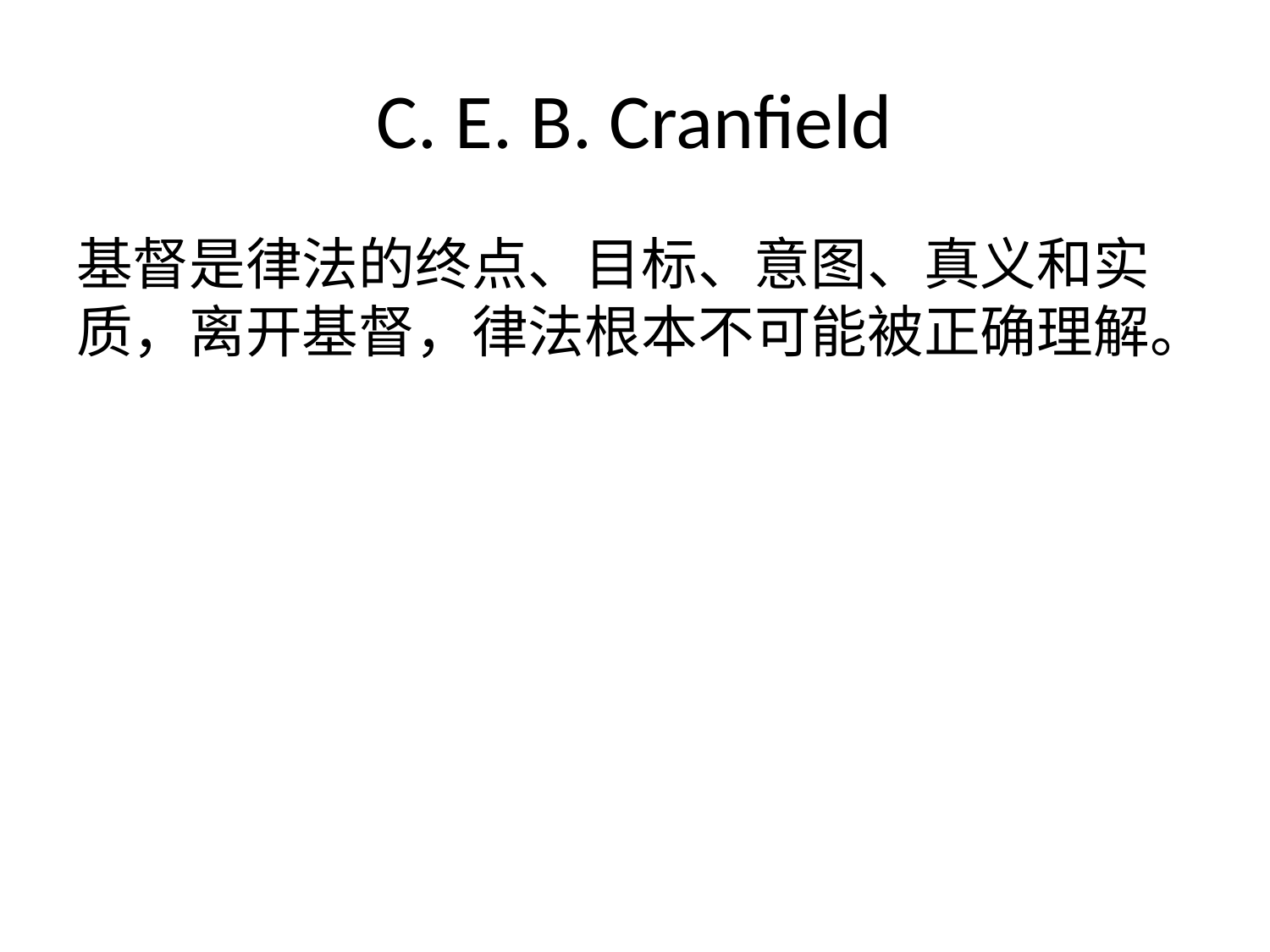

# C. E. B. Cranfield
基督是律法的终点、目标、意图、真义和实质，离开基督，律法根本不可能被正确理解。